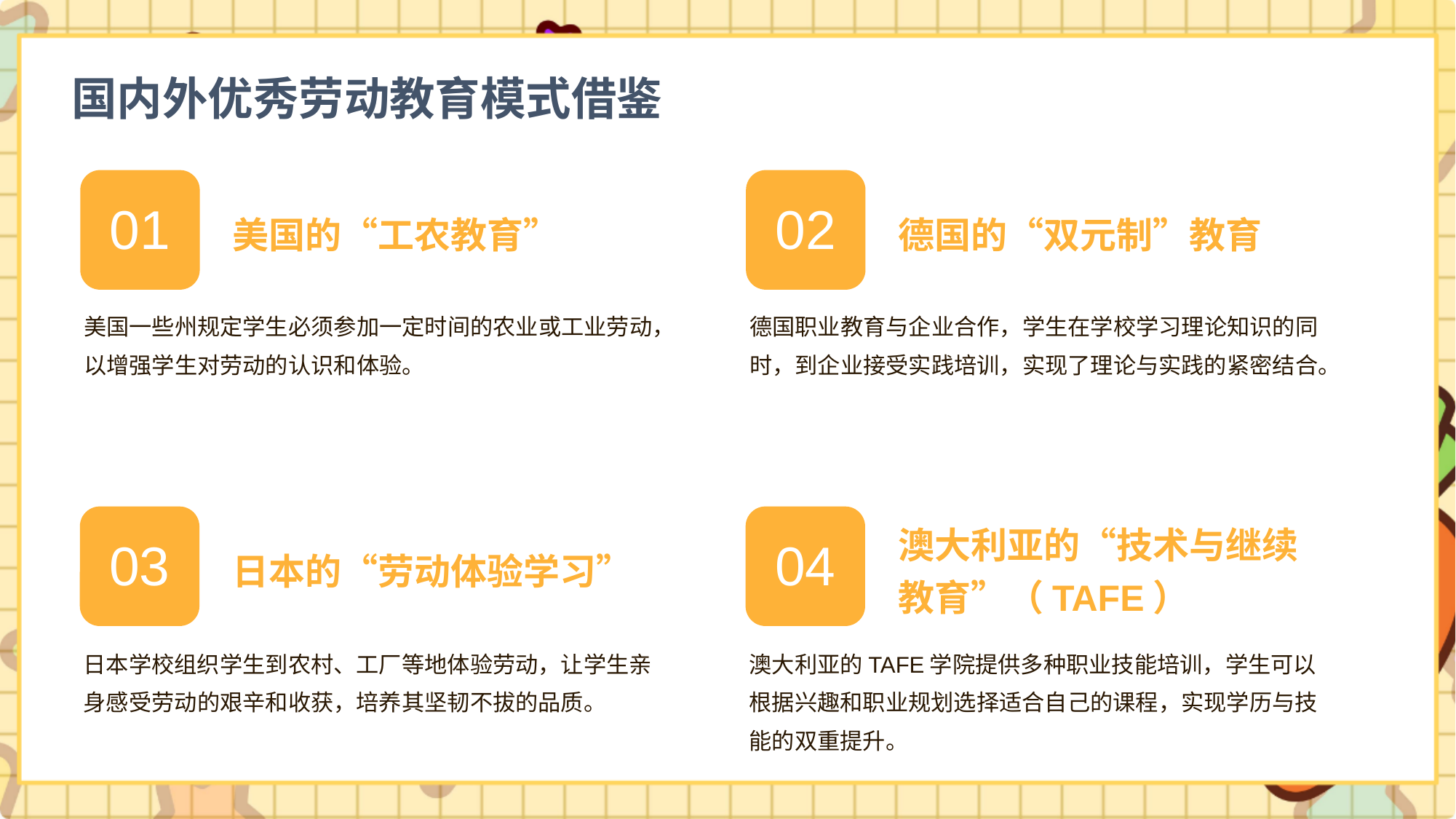

国内外优秀劳动教育模式借鉴

美国的“工农教育”

德国的“双元制”教育
01
02
美国一些州规定学生必须参加一定时间的农业或工业劳动，以增强学生对劳动的认识和体验。
德国职业教育与企业合作，学生在学校学习理论知识的同时，到企业接受实践培训，实现了理论与实践的紧密结合。

日本的“劳动体验学习”

澳大利亚的“技术与继续教育”（TAFE）
03
04
日本学校组织学生到农村、工厂等地体验劳动，让学生亲身感受劳动的艰辛和收获，培养其坚韧不拔的品质。
澳大利亚的TAFE学院提供多种职业技能培训，学生可以根据兴趣和职业规划选择适合自己的课程，实现学历与技能的双重提升。